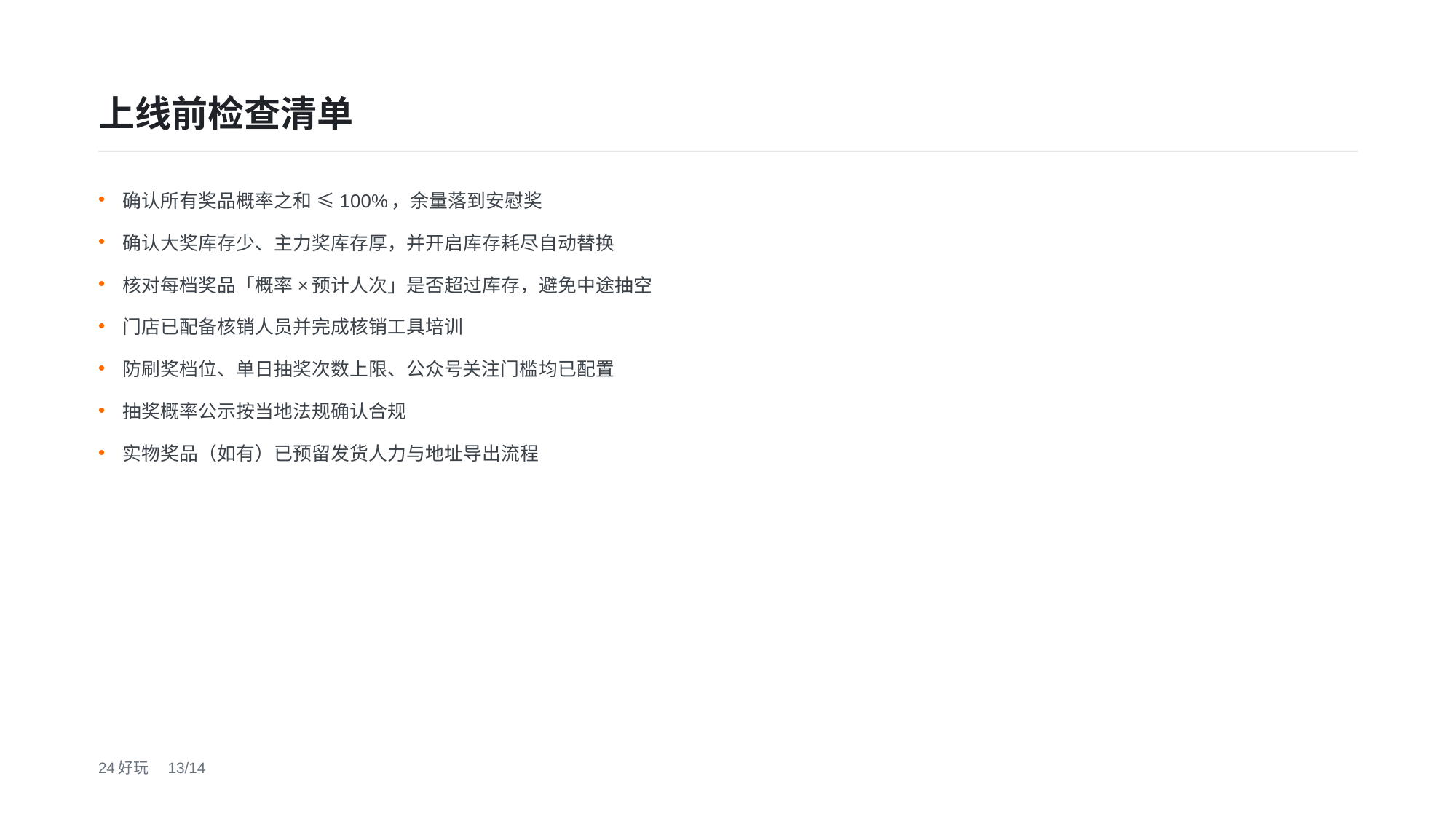

上线前检查清单

确认所有奖品概率之和 ≤100%，余量落到安慰奖
确认大奖库存少、主力奖库存厚，并开启库存耗尽自动替换
核对每档奖品「概率×预计人次」是否超过库存，避免中途抽空
门店已配备核销人员并完成核销工具培训
防刷奖档位、单日抽奖次数上限、公众号关注门槛均已配置
抽奖概率公示按当地法规确认合规
实物奖品（如有）已预留发货人力与地址导出流程
24好玩　13/14